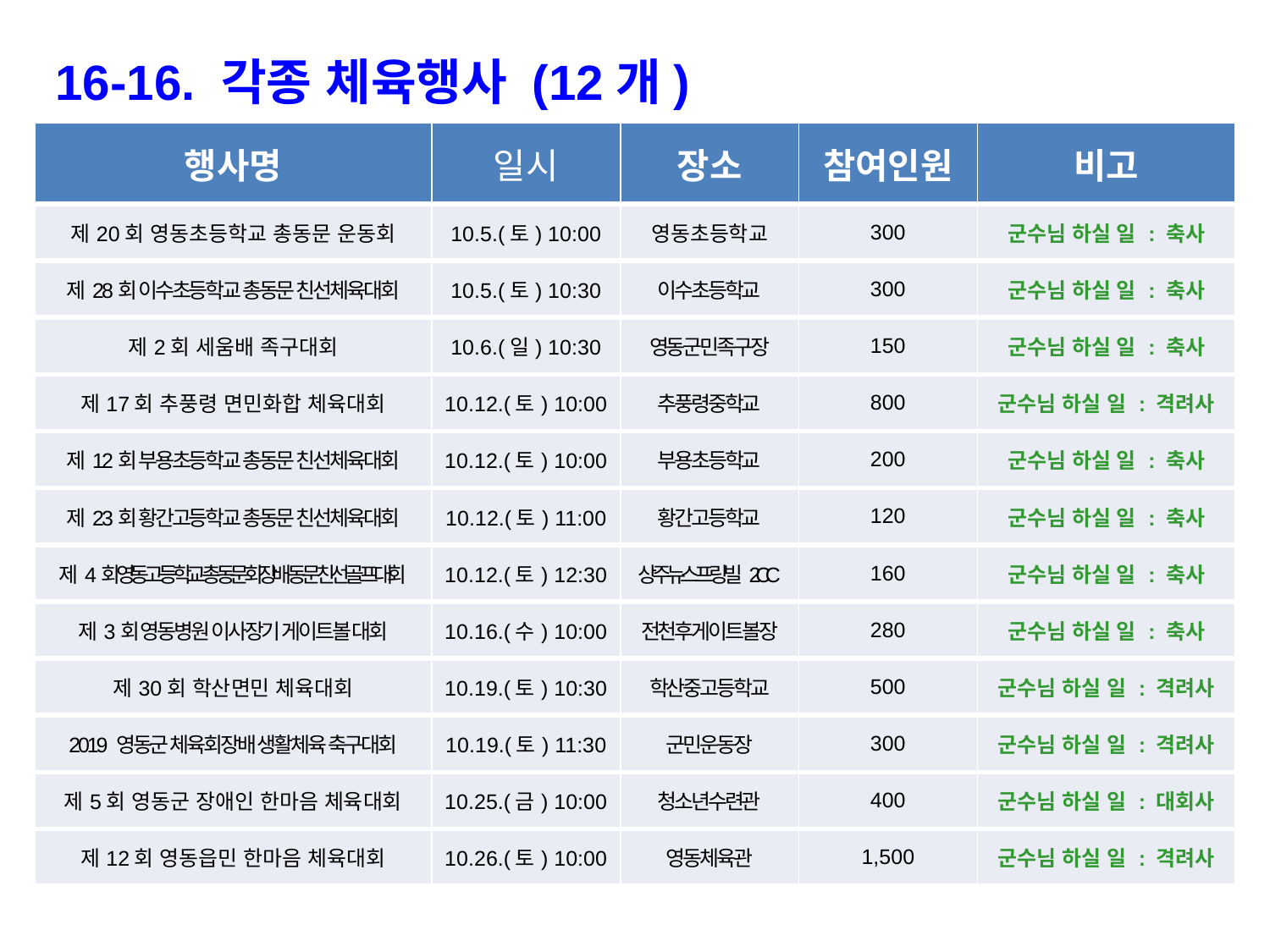

16-16. 각종 체육행사 (12개)

| 행사명 | 일시 | 장소 | 참여인원 | 비고 |
| --- | --- | --- | --- | --- |
| 제20회 영동초등학교 총동문 운동회 | 10.5.(토) 10:00 | 영동초등학교 | 300 | 군수님 하실 일 : 축사 |
| 제28회 이수초등학교 총동문 친선체육대회 | 10.5.(토) 10:30 | 이수초등학교 | 300 | 군수님 하실 일 : 축사 |
| 제2회 세움배 족구대회 | 10.6.(일) 10:30 | 영동군민족구장 | 150 | 군수님 하실 일 : 축사 |
| 제17회 추풍령 면민화합 체육대회 | 10.12.(토) 10:00 | 추풍령중학교 | 800 | 군수님 하실 일 : 격려사 |
| 제12회 부용초등학교 총동문 친선체육대회 | 10.12.(토) 10:00 | 부용초등학교 | 200 | 군수님 하실 일 : 축사 |
| 제23회 황간고등학교 총동문 친선체육대회 | 10.12.(토) 11:00 | 황간고등학교 | 120 | 군수님 하실 일 : 축사 |
| 제4회 영동고등학교 총동문회장배 동문 친선 골프대회 | 10.12.(토) 12:30 | 상주뉴스프링빌2CC | 160 | 군수님 하실 일 : 축사 |
| 제3회 영동병원 이사장기 게이트볼 대회 | 10.16.(수) 10:00 | 전천후게이트볼장 | 280 | 군수님 하실 일 : 축사 |
| 제30회 학산면민 체육대회 | 10.19.(토) 10:30 | 학산중고등학교 | 500 | 군수님 하실 일 : 격려사 |
| 2019 영동군 체육회장배 생활체육 축구대회 | 10.19.(토) 11:30 | 군민운동장 | 300 | 군수님 하실 일 : 격려사 |
| 제5회 영동군 장애인 한마음 체육대회 | 10.25.(금) 10:00 | 청소년수련관 | 400 | 군수님 하실 일 : 대회사 |
| 제12회 영동읍민 한마음 체육대회 | 10.26.(토) 10:00 | 영동체육관 | 1,500 | 군수님 하실 일 : 격려사 |